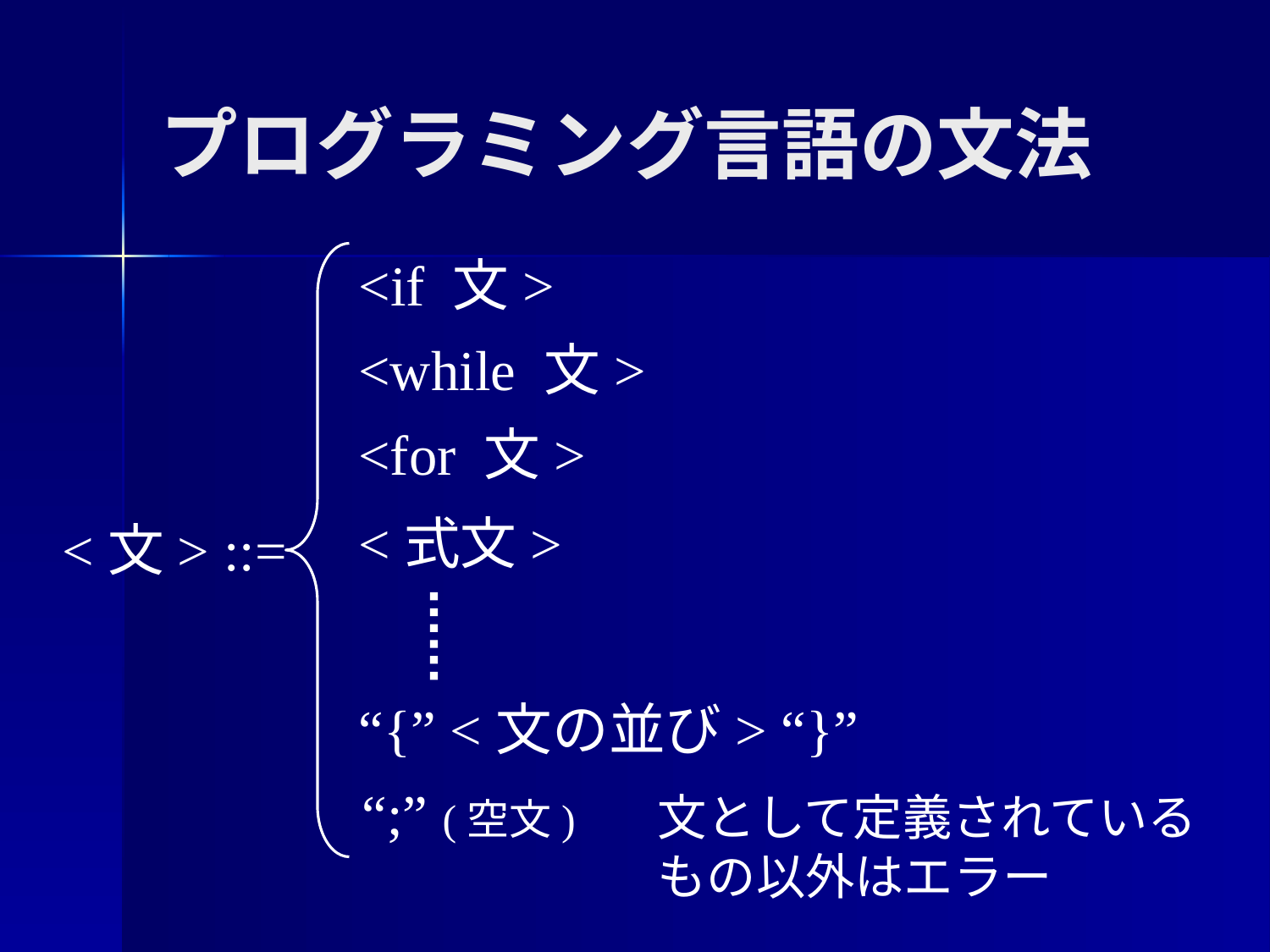

# プログラミング言語の文法

<if 文>
<while 文>
<for 文>
<式文>
<文> ::=

“{” <文の並び> “}”
“;” (空文)
文として定義されている
もの以外はエラー